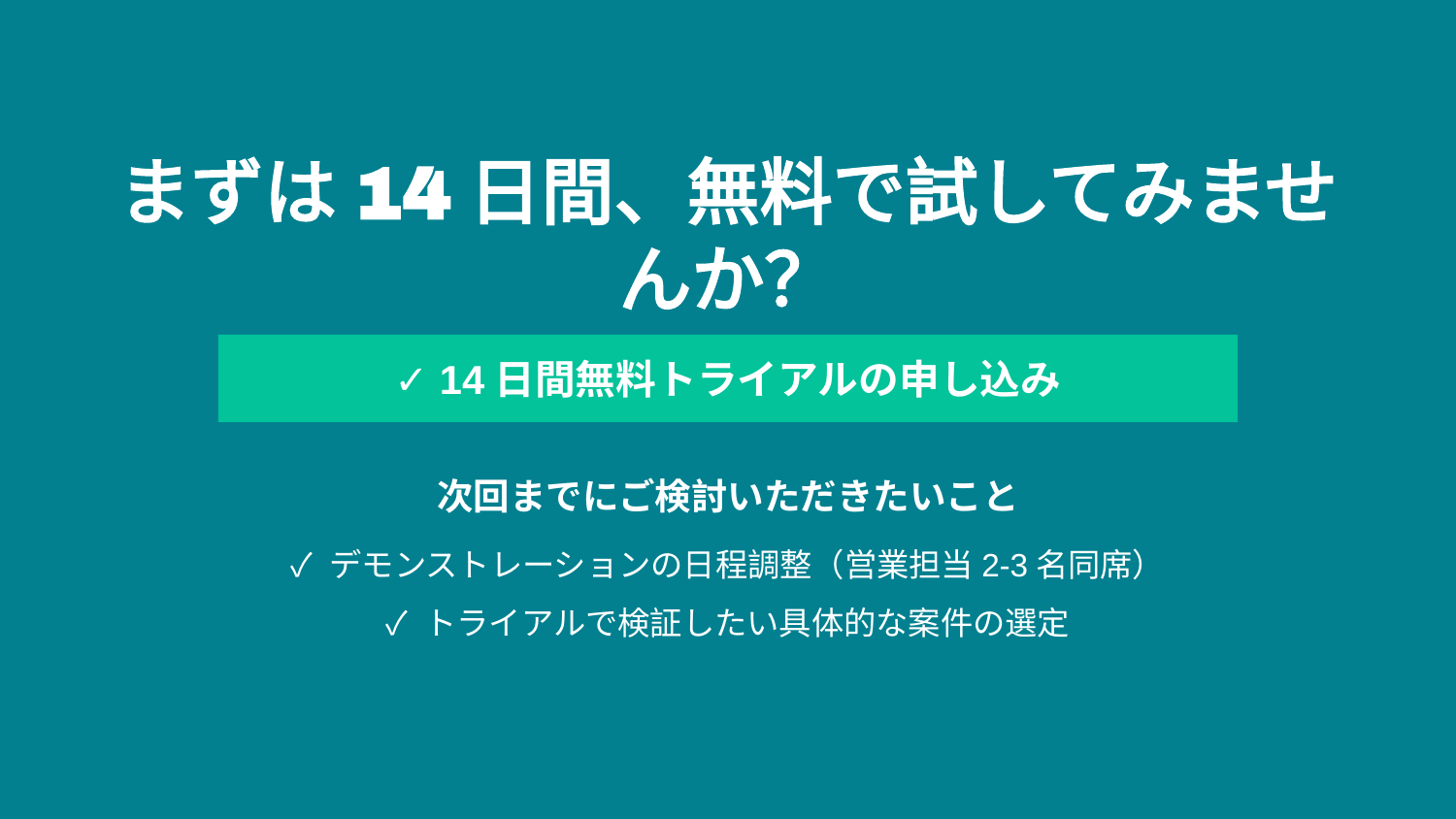

まずは14日間、無料で試してみませんか？

✓ 14日間無料トライアルの申し込み
次回までにご検討いただきたいこと
✓ デモンストレーションの日程調整（営業担当2-3名同席）
✓ トライアルで検証したい具体的な案件の選定